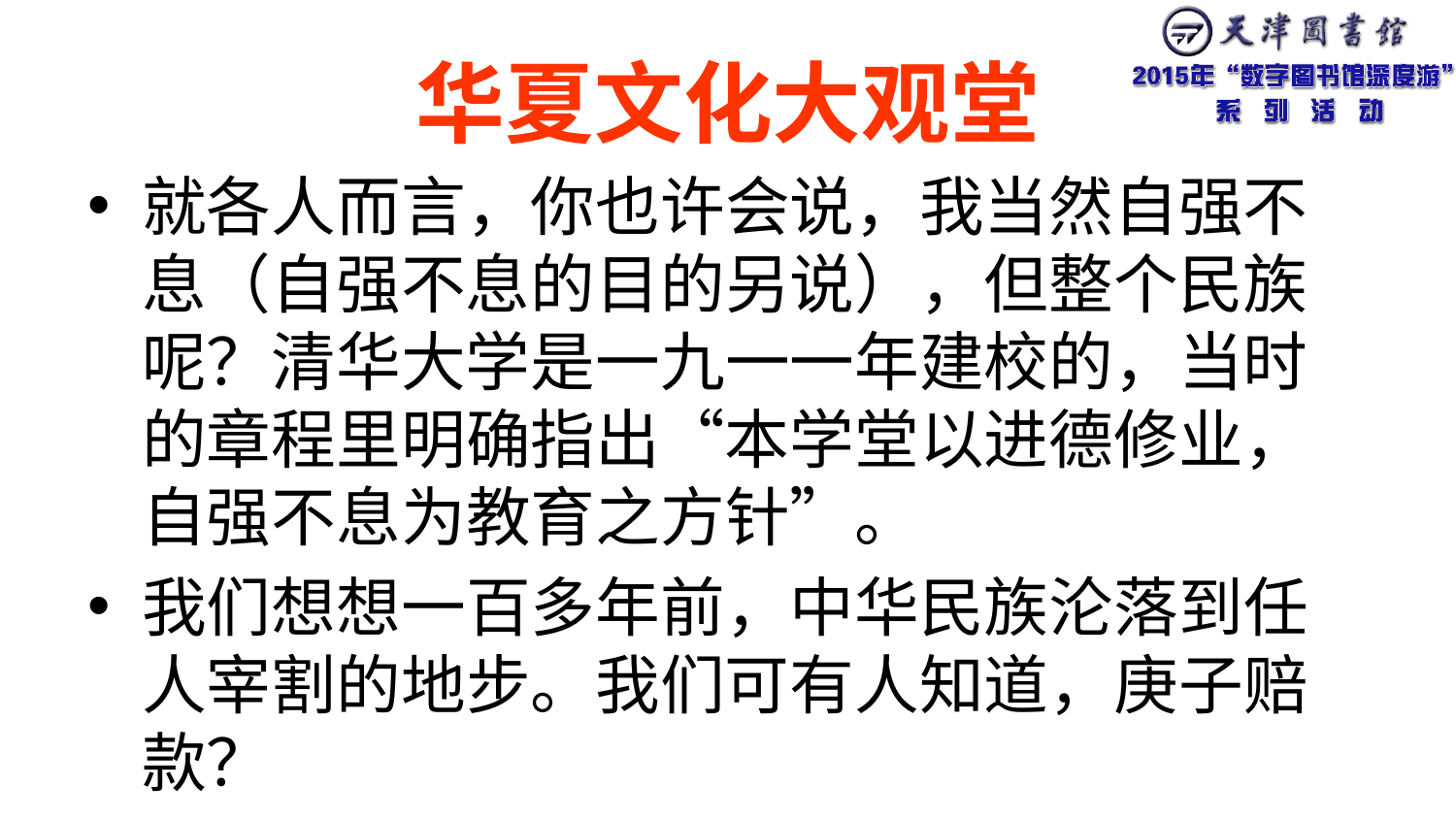

# 华夏文化大观堂
就各人而言，你也许会说，我当然自强不息（自强不息的目的另说），但整个民族呢？清华大学是一九一一年建校的，当时的章程里明确指出“本学堂以进德修业，自强不息为教育之方针”。
我们想想一百多年前，中华民族沦落到任人宰割的地步。我们可有人知道，庚子赔款？